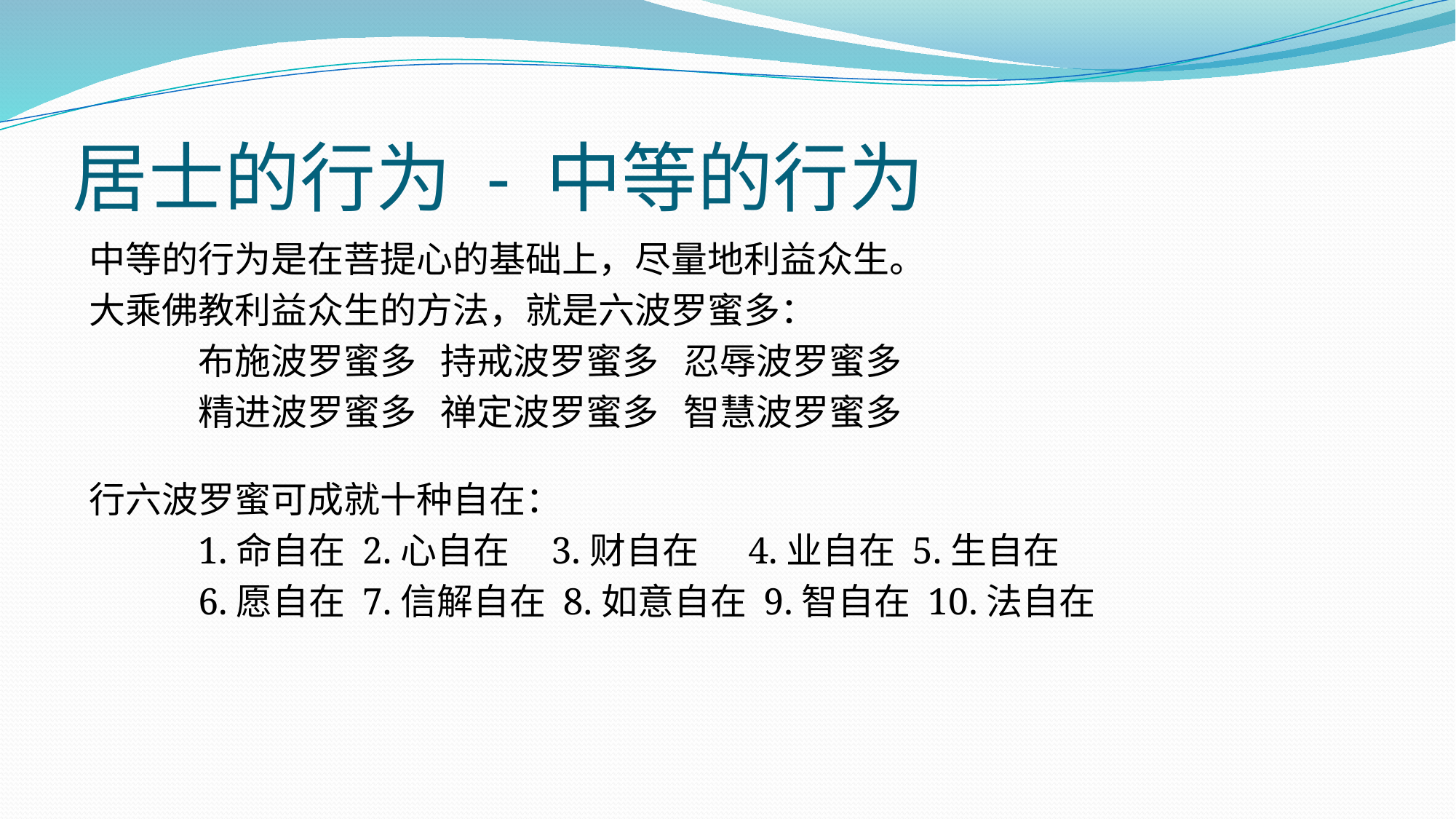

# 居士的行为 - 中等的行为
中等的行为是在菩提心的基础上，尽量地利益众生。
大乘佛教利益众生的方法，就是六波罗蜜多：
	布施波罗蜜多   持戒波罗蜜多   忍辱波罗蜜多
	精进波罗蜜多   禅定波罗蜜多   智慧波罗蜜多
行六波罗蜜可成就十种自在：
	1.命自在 2.心自在    3.财自在     4.业自在 5.生自在
	6.愿自在 7.信解自在 8.如意自在 9.智自在 10.法自在